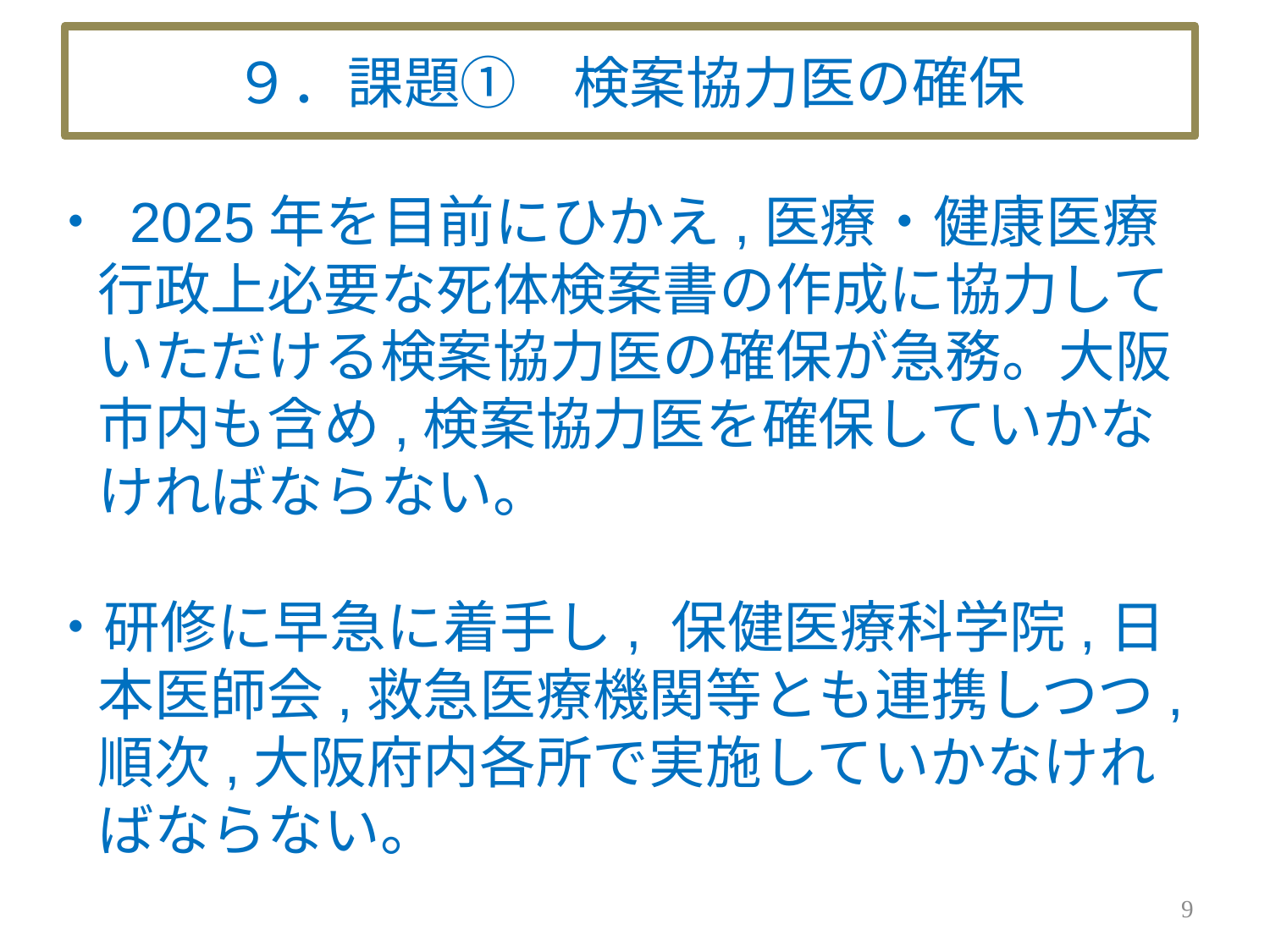

９．課題①　検案協力医の確保
・ 2025年を目前にひかえ,医療・健康医療行政上必要な死体検案書の作成に協力していただける検案協力医の確保が急務。大阪市内も含め,検案協力医を確保していかなければならない。
・研修に早急に着手し, 保健医療科学院,日本医師会,救急医療機関等とも連携しつつ,順次,大阪府内各所で実施していかなければならない。
9